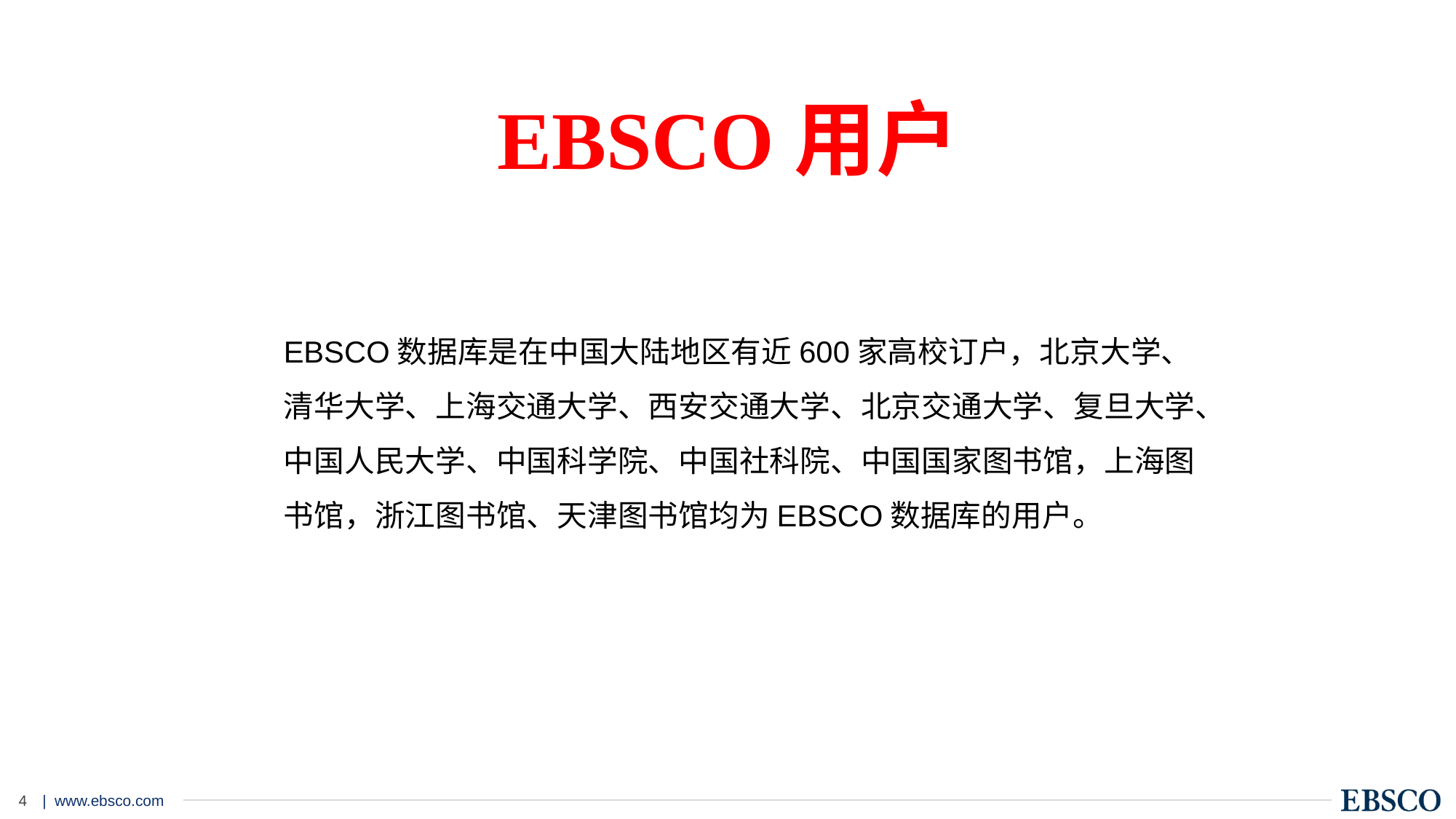

EBSCO用户
EBSCO数据库是在中国大陆地区有近600家高校订户，北京大学、清华大学、上海交通大学、西安交通大学、北京交通大学、复旦大学、中国人民大学、中国科学院、中国社科院、中国国家图书馆，上海图书馆，浙江图书馆、天津图书馆均为EBSCO数据库的用户。